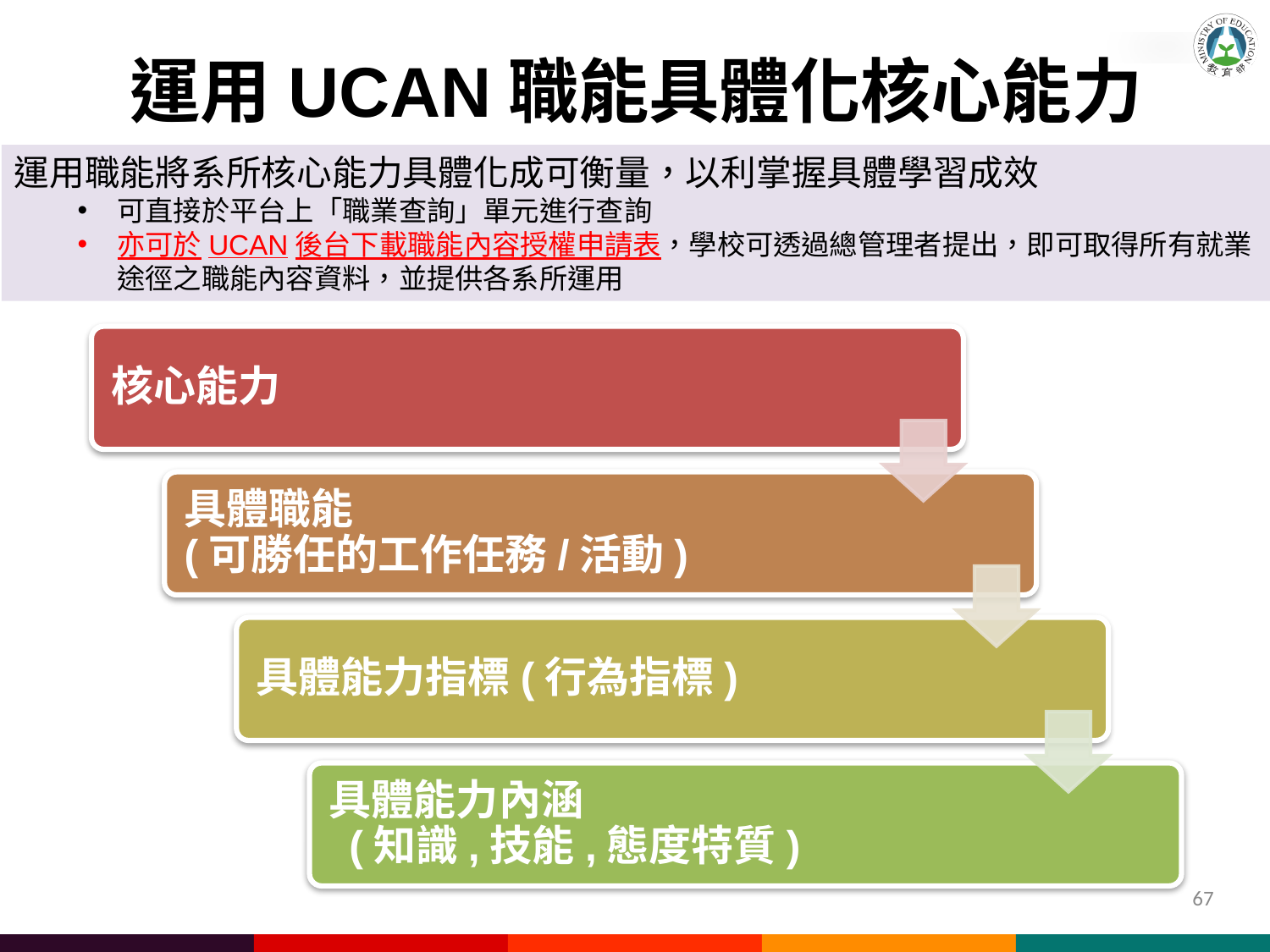

運用UCAN職能具體化核心能力

運用職能將系所核心能力具體化成可衡量，以利掌握具體學習成效
可直接於平台上「職業查詢」單元進行查詢
亦可於UCAN後台下載職能內容授權申請表，學校可透過總管理者提出，即可取得所有就業途徑之職能內容資料，並提供各系所運用
核心能力
具體職能
(可勝任的工作任務/活動)
具體能力指標(行為指標)
具體能力內涵
 (知識,技能,態度特質)